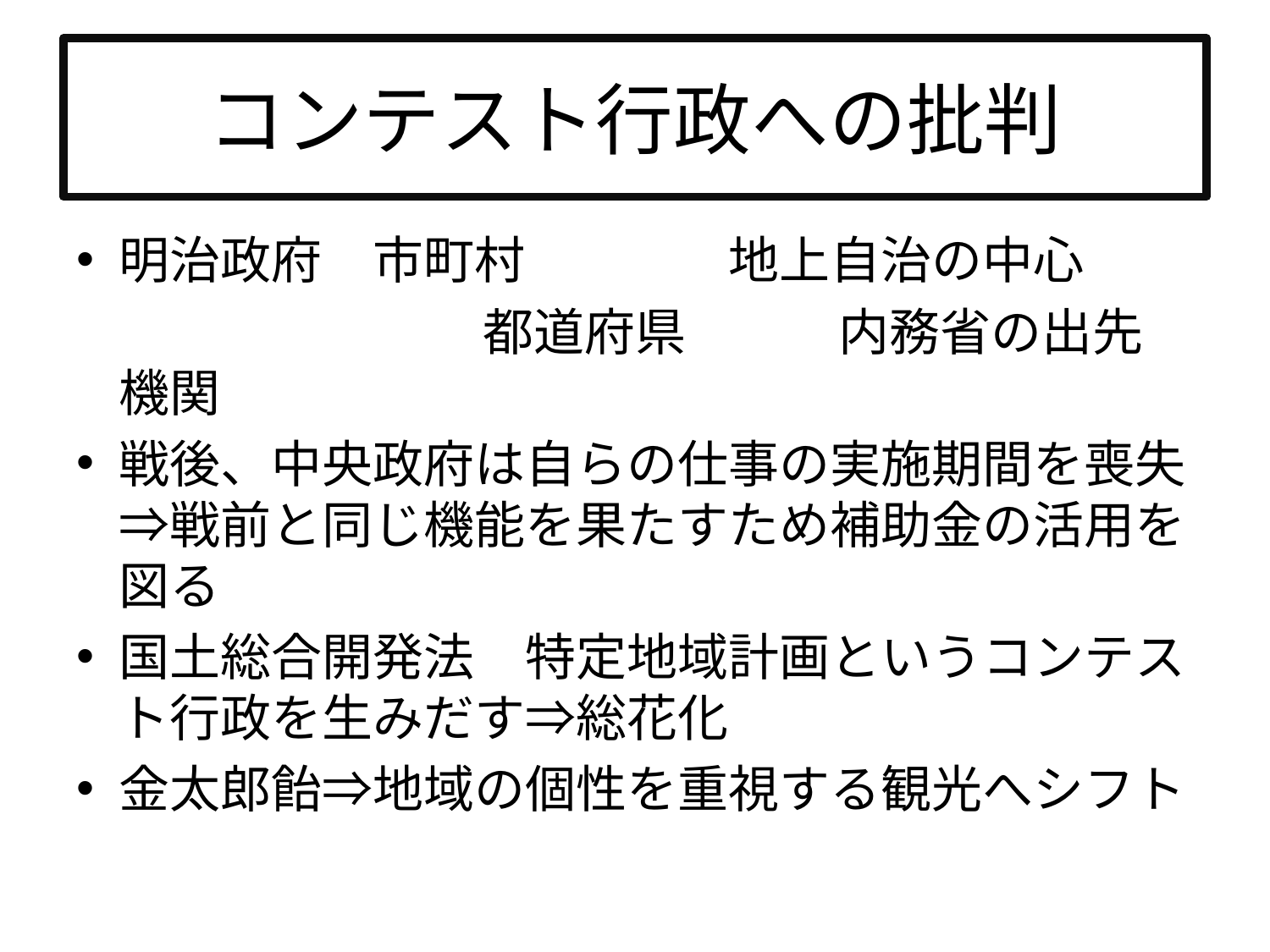

# コンテスト行政への批判
明治政府　市町村　　　　地上自治の中心
　　　　　　　　都道府県　　　内務省の出先機関
戦後、中央政府は自らの仕事の実施期間を喪失⇒戦前と同じ機能を果たすため補助金の活用を図る
国土総合開発法　特定地域計画というコンテスト行政を生みだす⇒総花化
金太郎飴⇒地域の個性を重視する観光へシフト